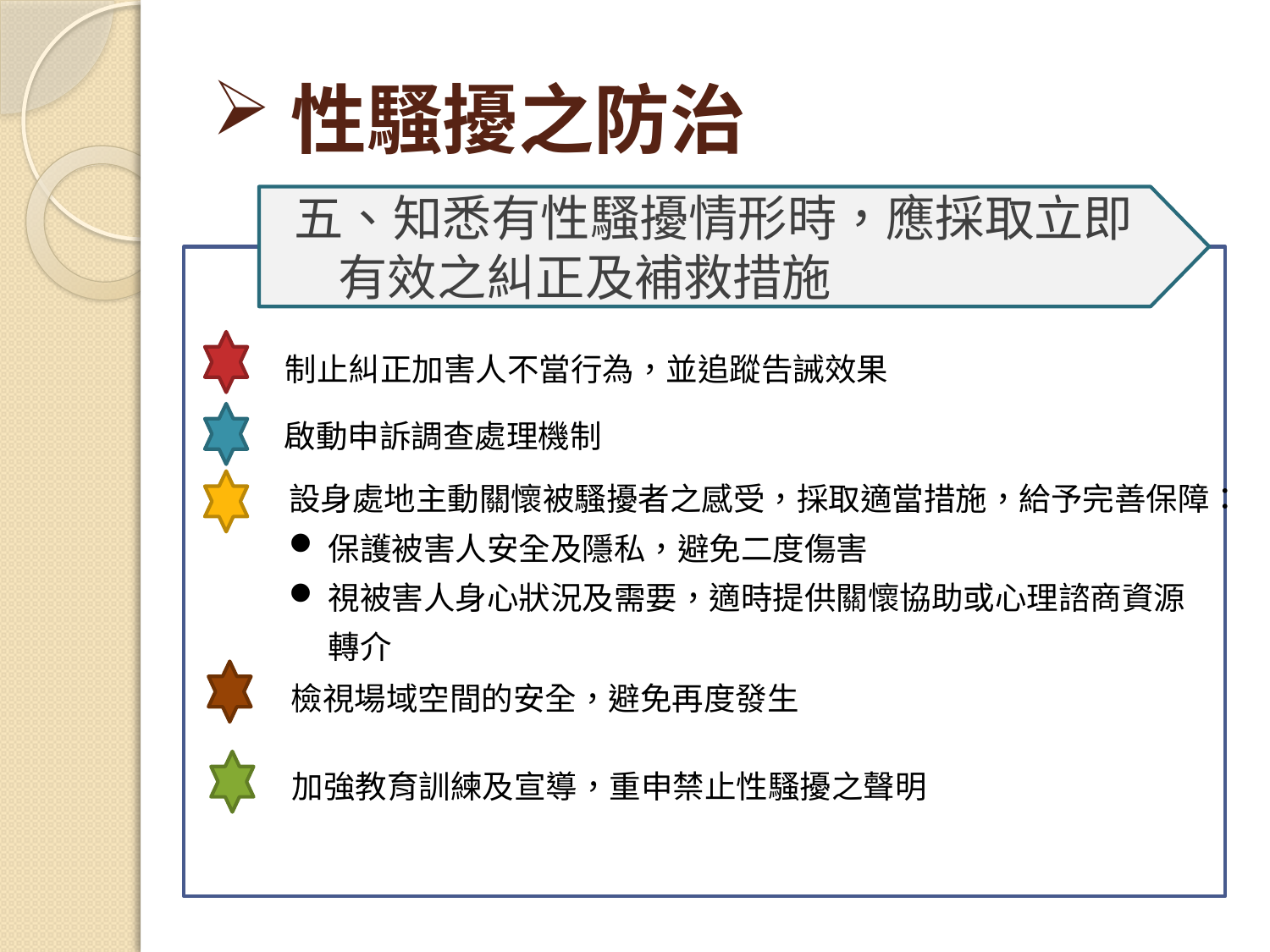

# 性騷擾之防治
 五、知悉有性騷擾情形時，應採取立即
     有效之糾正及補救措施

制止糾正加害人不當行為，並追蹤告誡效果

啟動申訴調查處理機制
設身處地主動關懷被騷擾者之感受，採取適當措施，給予完善保障：
保護被害人安全及隱私，避免二度傷害
視被害人身心狀況及需要，適時提供關懷協助或心理諮商資源轉介

檢視場域空間的安全，避免再度發生

加強教育訓練及宣導，重申禁止性騷擾之聲明